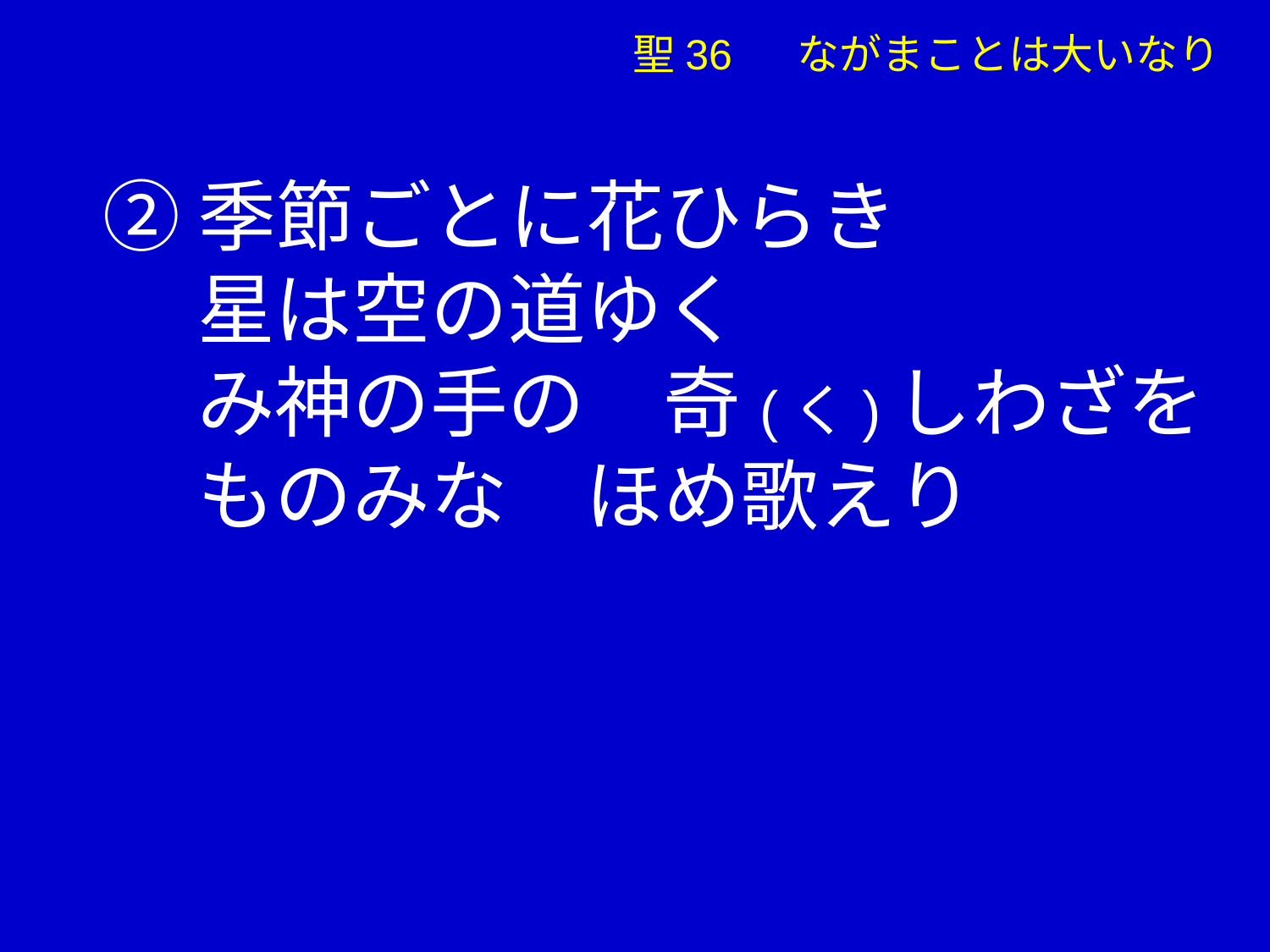

聖36 　ながまことは大いなり
②季節ごとに花ひらき
　 星は空の道ゆく
　 み神の手の　奇(く)しわざを
　 ものみな　ほめ歌えり